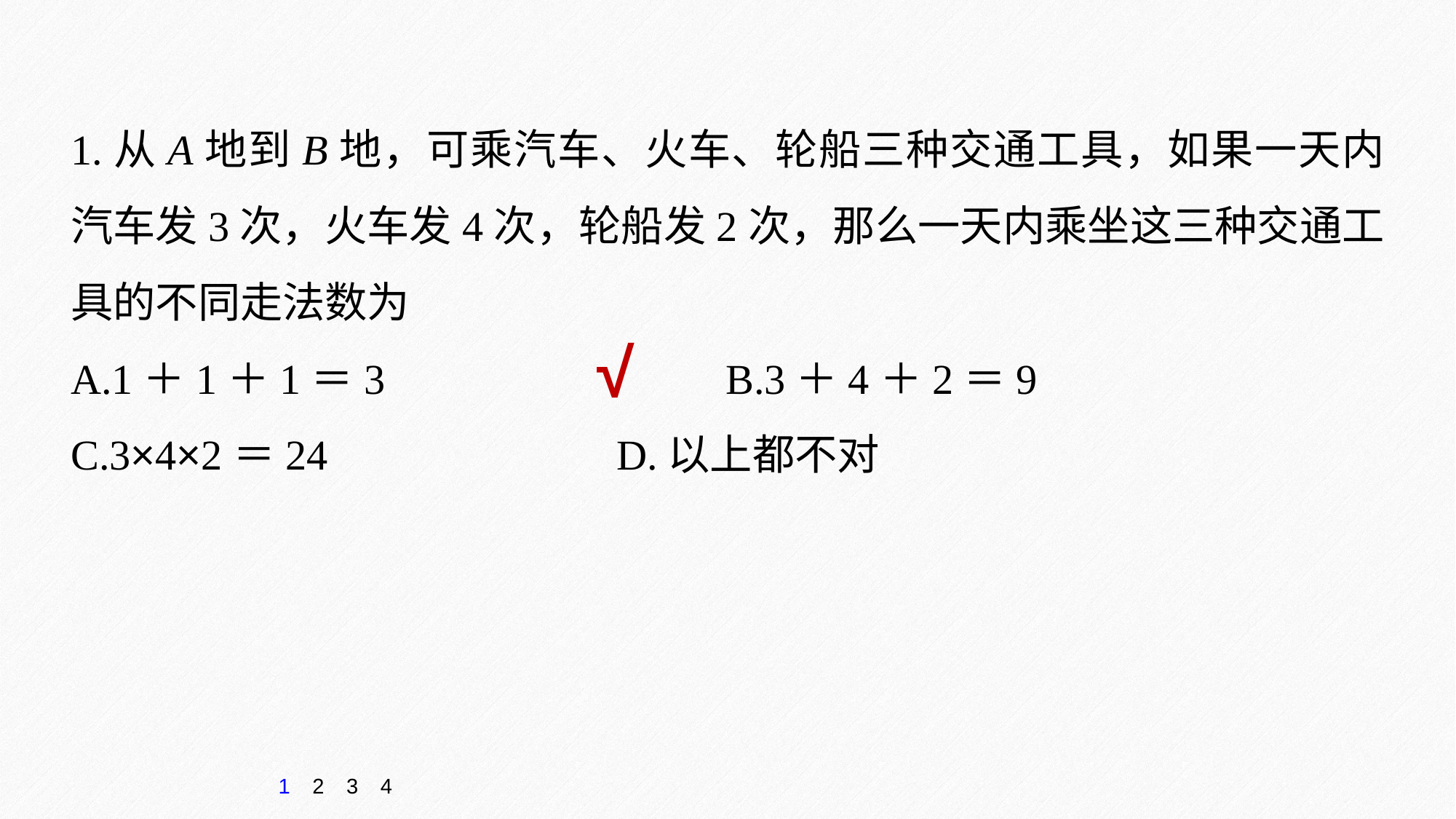

1.从A地到B地，可乘汽车、火车、轮船三种交通工具，如果一天内汽车发3次，火车发4次，轮船发2次，那么一天内乘坐这三种交通工具的不同走法数为
A.1＋1＋1＝3  			B.3＋4＋2＝9
C.3×4×2＝24  			D.以上都不对
√
1
2
3
4